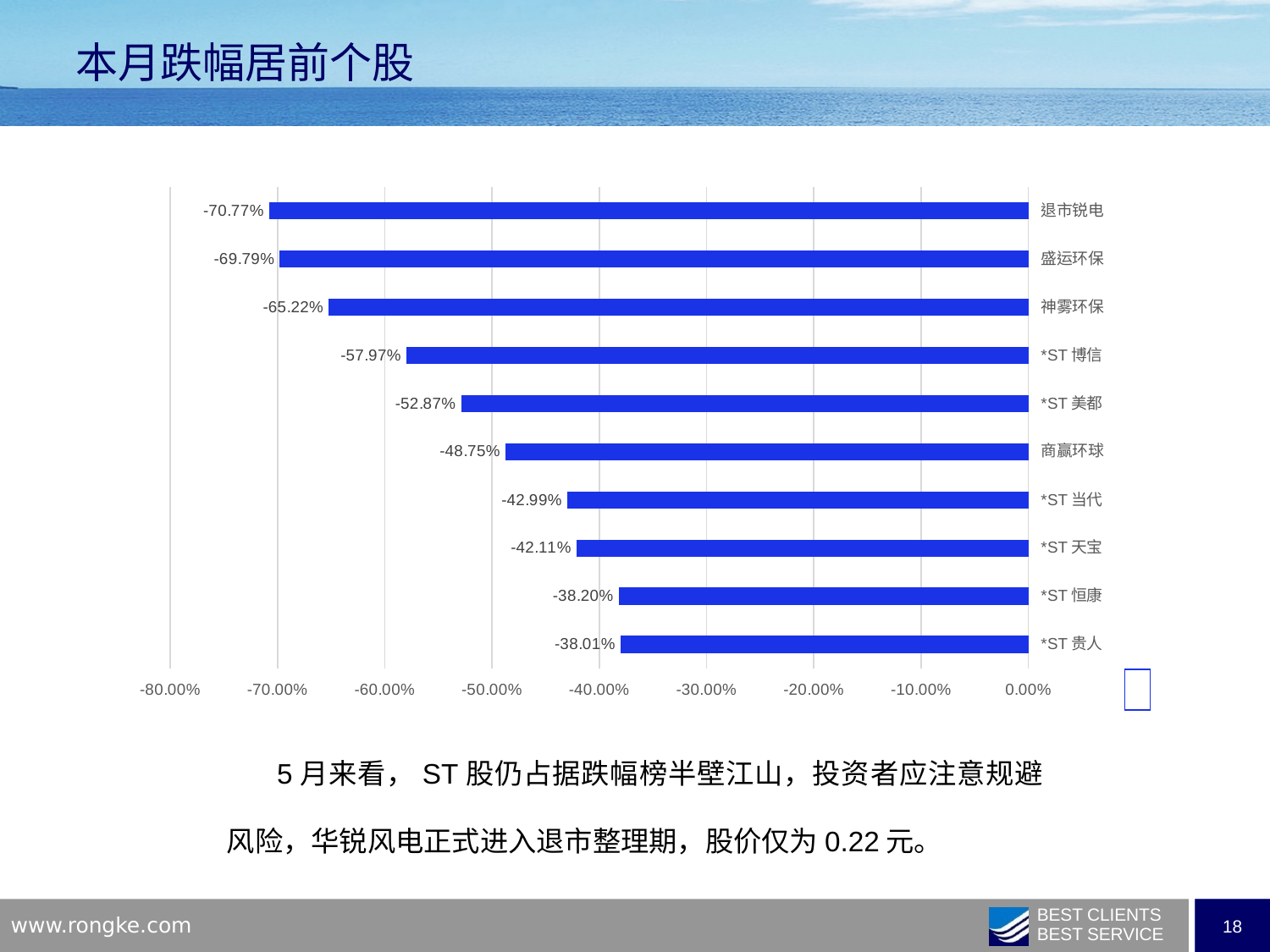

本月跌幅居前个股

### Chart

| Category |  |
|---|---|
| 退市锐电 | -0.7076933281291057 |
| 盛运环保 | -0.6979126385984296 |
| 神雾环保 | -0.652170637739179 |
| *ST博信 | -0.579746835443038 |
| *ST美都 | -0.5287364818177436 |
| 商赢环球 | -0.4874643638238729 |
| *ST当代 | -0.42990814206101824 |
| *ST天宝 | -0.4210613052076466 |
| *ST恒康 | -0.38202233654205264 |
| *ST贵人 | -0.3801375087168758 |
5月来看，ST股仍占据跌幅榜半壁江山，投资者应注意规避风险，华锐风电正式进入退市整理期，股价仅为0.22元。